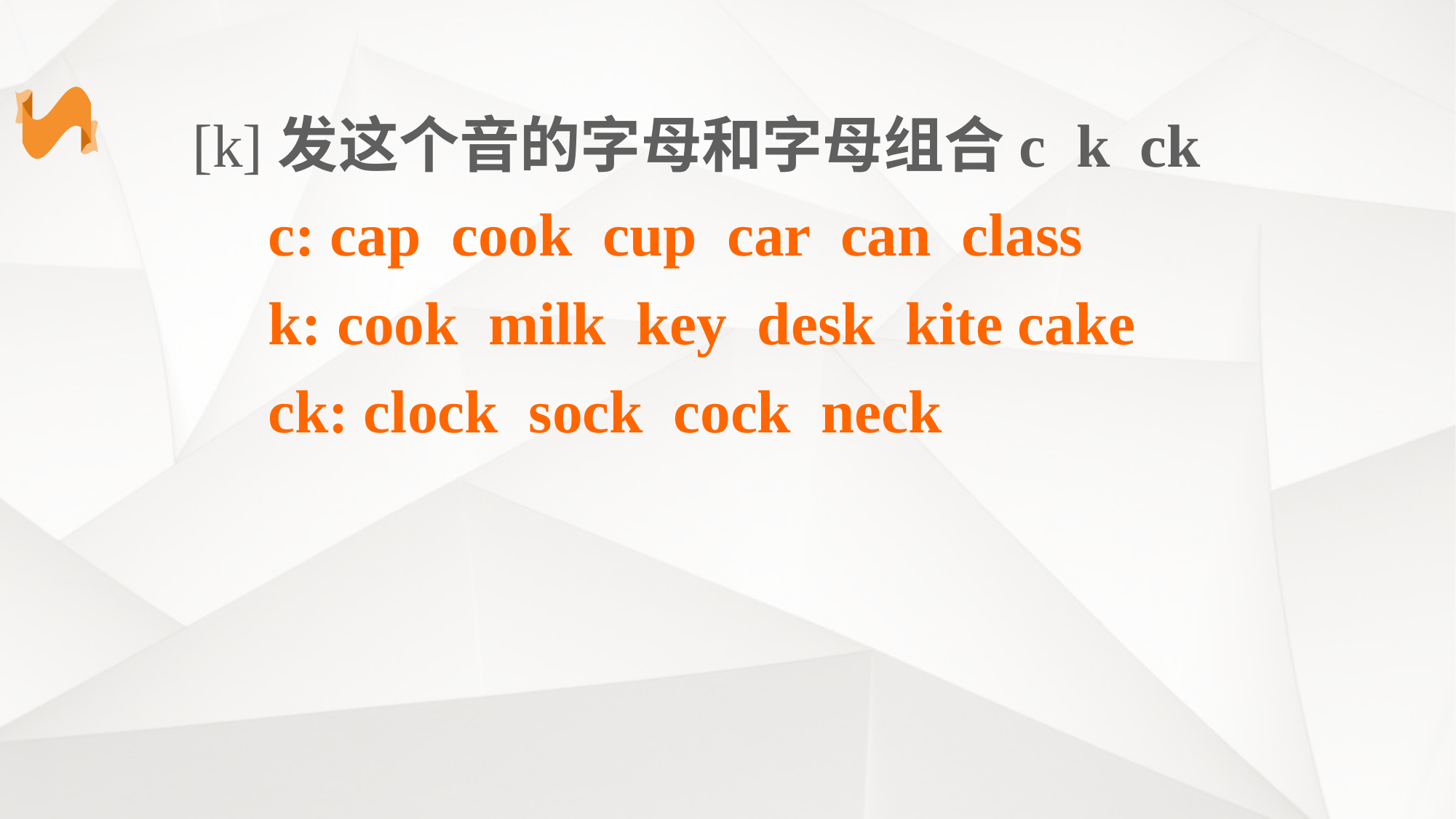

[k]发这个音的字母和字母组合c  k  ck
     c: cap  cook  cup  car  can  class
     k: cook  milk  key  desk  kite cake
     ck: clock  sock  cock  neck